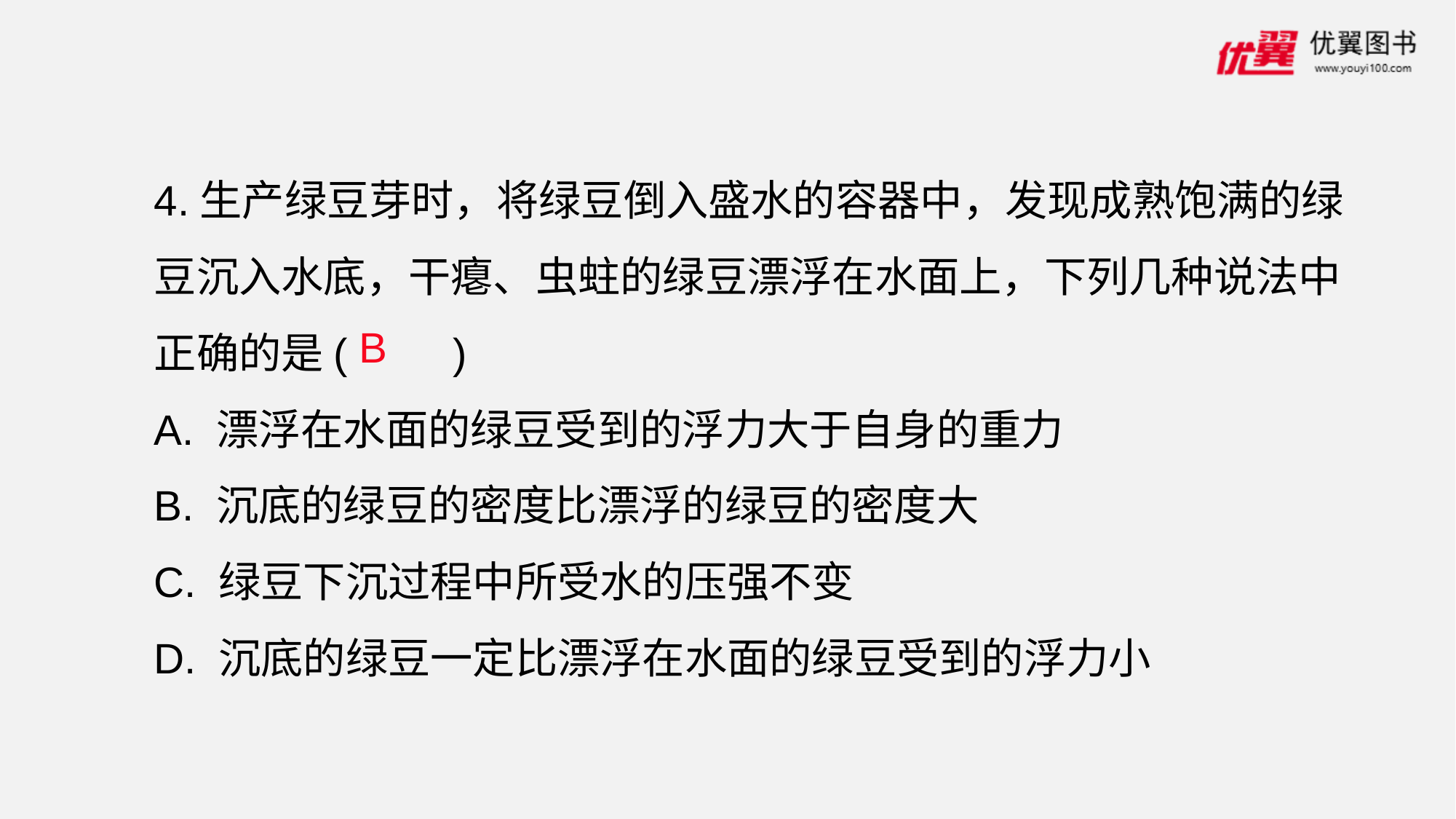

4.生产绿豆芽时，将绿豆倒入盛水的容器中，发现成熟饱满的绿豆沉入水底，干瘪、虫蛀的绿豆漂浮在水面上，下列几种说法中正确的是(　　)
A. 漂浮在水面的绿豆受到的浮力大于自身的重力
B. 沉底的绿豆的密度比漂浮的绿豆的密度大
C. 绿豆下沉过程中所受水的压强不变
D. 沉底的绿豆一定比漂浮在水面的绿豆受到的浮力小
  B